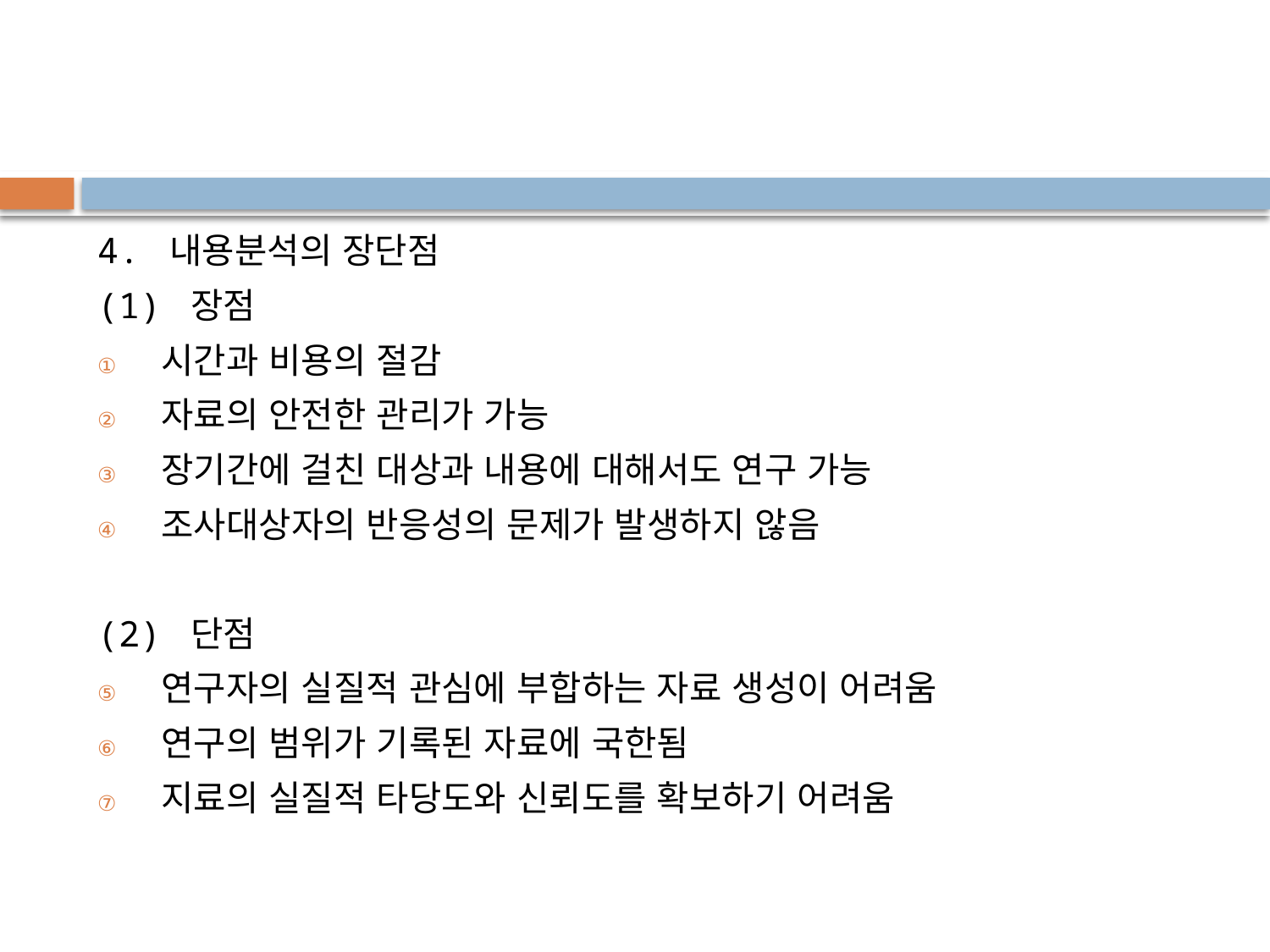

#
4. 내용분석의 장단점
(1) 장점
시간과 비용의 절감
자료의 안전한 관리가 가능
장기간에 걸친 대상과 내용에 대해서도 연구 가능
조사대상자의 반응성의 문제가 발생하지 않음

(2) 단점
연구자의 실질적 관심에 부합하는 자료 생성이 어려움
연구의 범위가 기록된 자료에 국한됨
지료의 실질적 타당도와 신뢰도를 확보하기 어려움